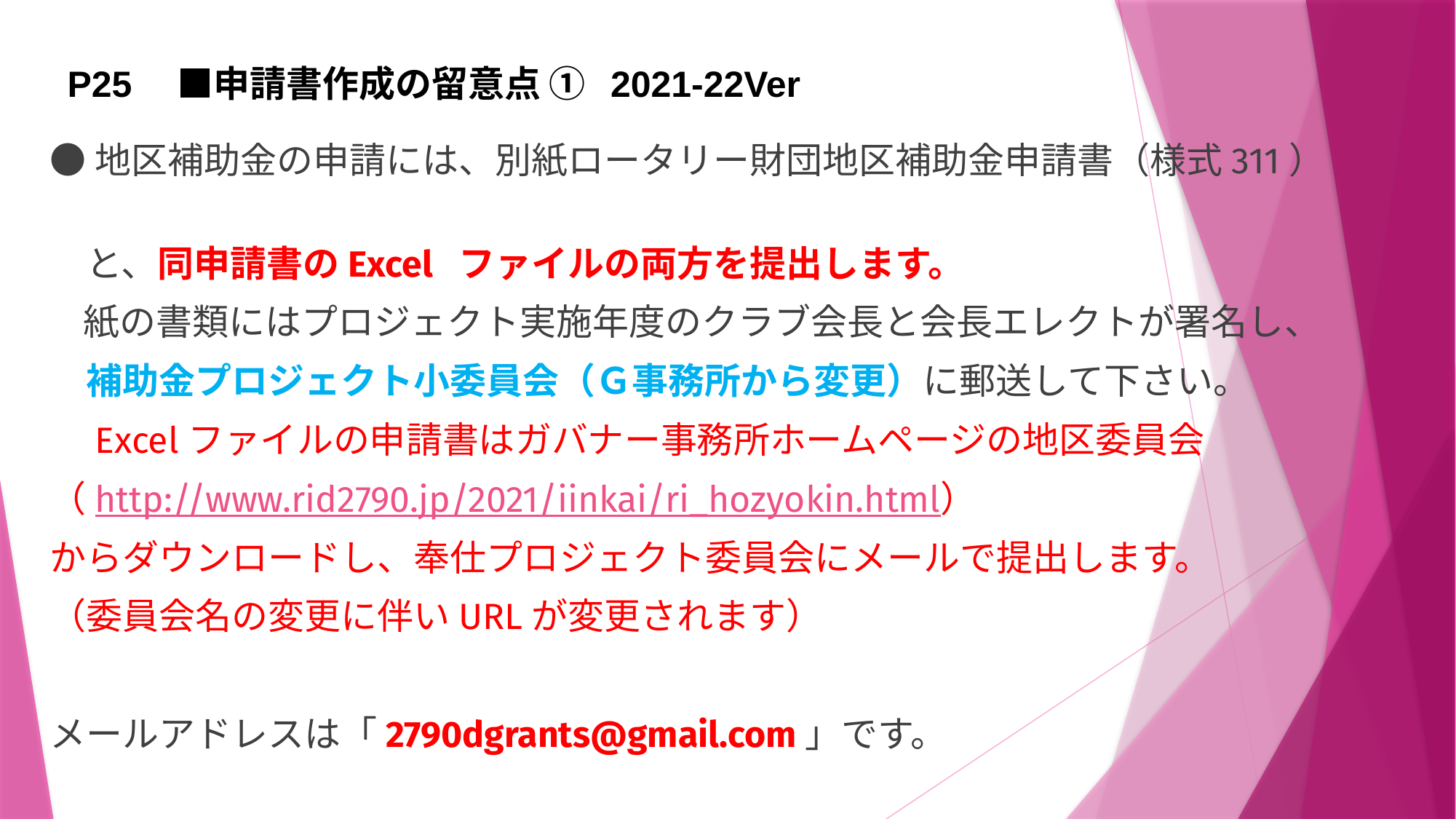

P25　■申請書作成の留意点 ①  2021-22Ver
●地区補助金の申請には、別紙ロータリー財団地区補助金申請書（様式311）
　と、同申請書のExcel  ファイルの両方を提出します。
   紙の書類にはプロジェクト実施年度のクラブ会長と会長エレクトが署名し、
　補助金プロジェクト小委員会（Ｇ事務所から変更）に郵送して下さい。
　Excelファイルの申請書はガバナー事務所ホームページの地区委員会
（http://www.rid2790.jp/2021/iinkai/ri_hozyokin.html）
からダウンロードし、奉仕プロジェクト委員会にメールで提出します。
（委員会名の変更に伴いURLが変更されます）

メールアドレスは「2790dgrants@gmail.com」です。